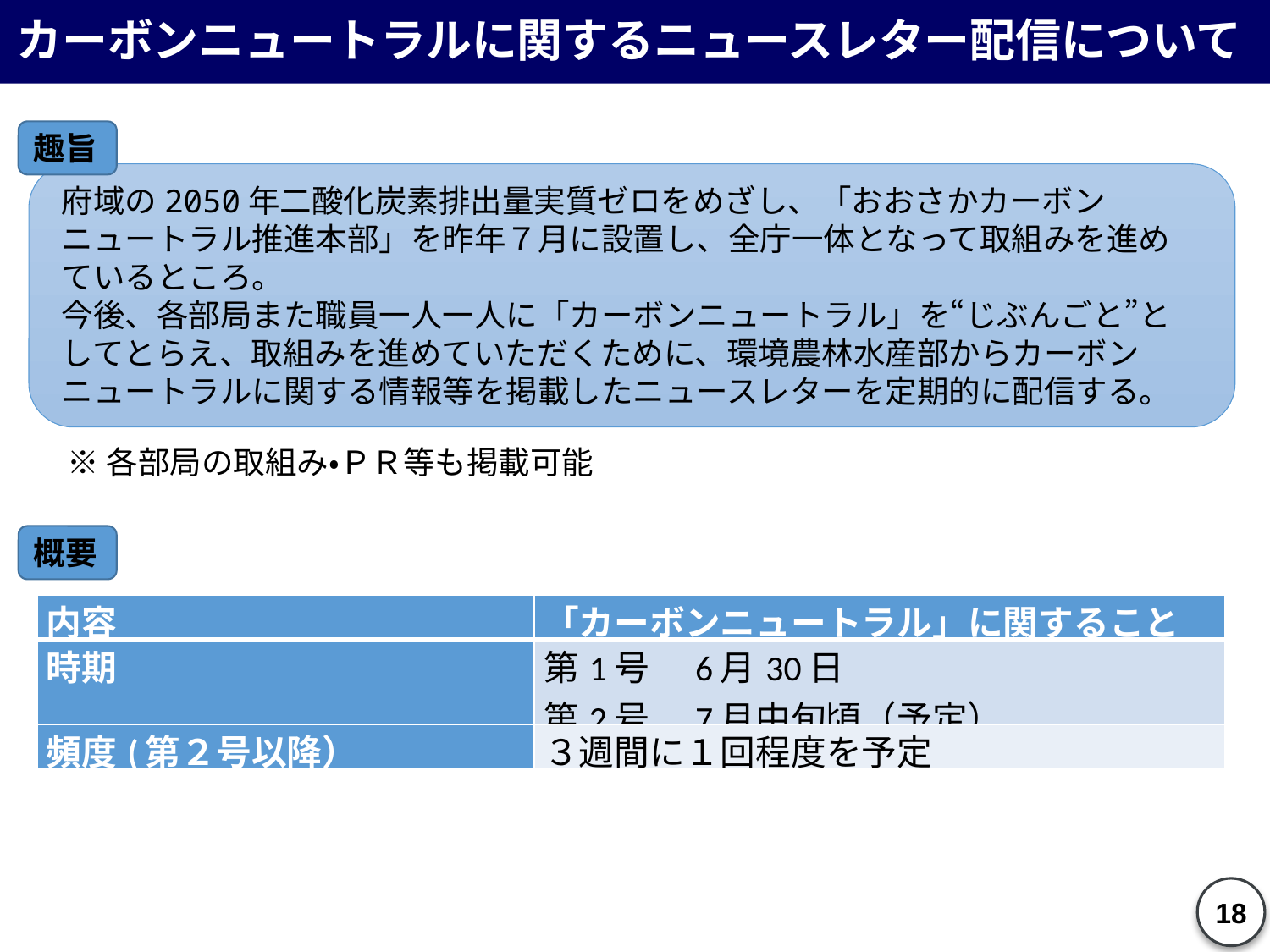

カーボンニュートラルに関するニュースレター配信について
趣旨

府域の2050年二酸化炭素排出量実質ゼロをめざし、「おおさかカーボンニュートラル推進本部」を昨年７月に設置し、全庁一体となって取組みを進めているところ。
今後、各部局また職員一人一人に「カーボンニュートラル」を“じぶんごと”としてとらえ、取組みを進めていただくために、環境農林水産部からカーボンニュートラルに関する情報等を掲載したニュースレターを定期的に配信する。

※各部局の取組み・ＰＲ等も掲載可能
概要
| 内容 | 「カーボンニュートラル」に関すること |
| --- | --- |
| 時期 | 第1号　6月30日 第2号　7月中旬頃（予定） |
| 頻度(第２号以降） | ３週間に１回程度を予定 |
18